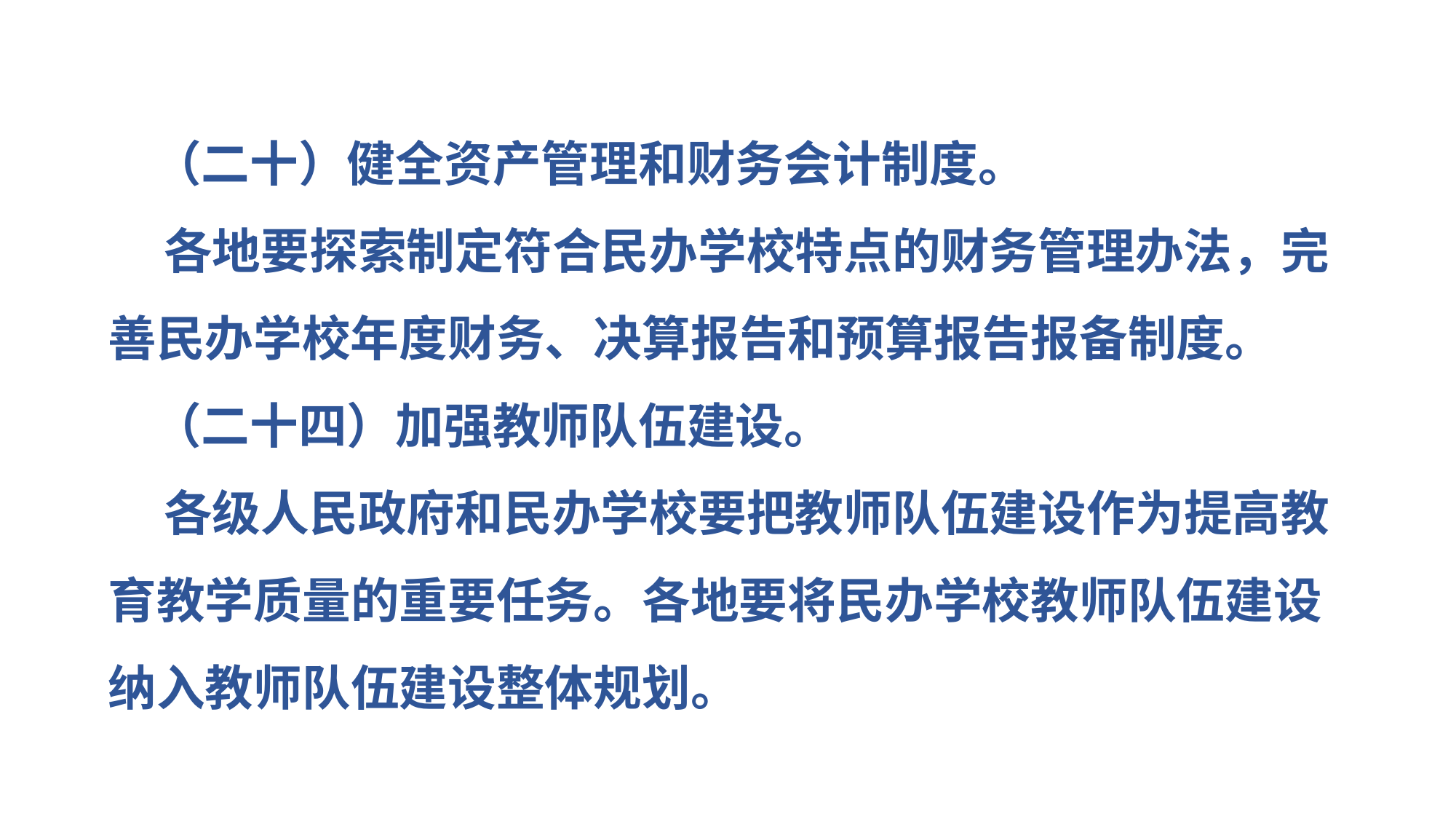

（二十）健全资产管理和财务会计制度。
    各地要探索制定符合民办学校特点的财务管理办法，完善民办学校年度财务、决算报告和预算报告报备制度。
   （二十四）加强教师队伍建设。
    各级人民政府和民办学校要把教师队伍建设作为提高教育教学质量的重要任务。各地要将民办学校教师队伍建设纳入教师队伍建设整体规划。